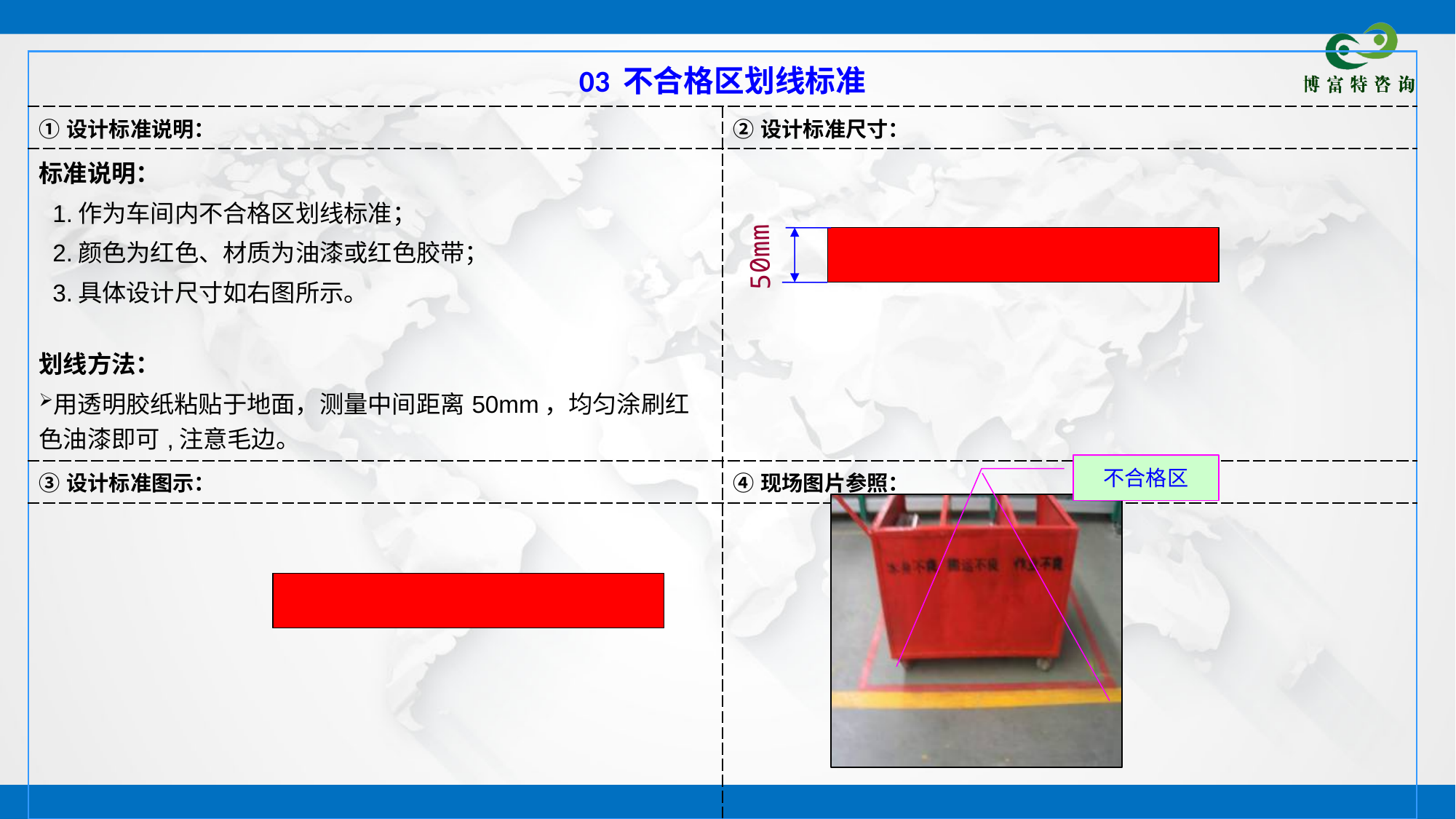

| 03 不合格区划线标准 |  |
| --- | --- |
| ①设计标准说明： | ②设计标准尺寸： |
| 标准说明： 1.作为车间内不合格区划线标准； 2.颜色为红色、材质为油漆或红色胶带； 3.具体设计尺寸如右图所示。 划线方法： 用透明胶纸粘贴于地面，测量中间距离50mm，均匀涂刷红色油漆即可,注意毛边。 |  |
| ③设计标准图示： | ④现场图片参照： |
|  |  |

50mm

不合格区